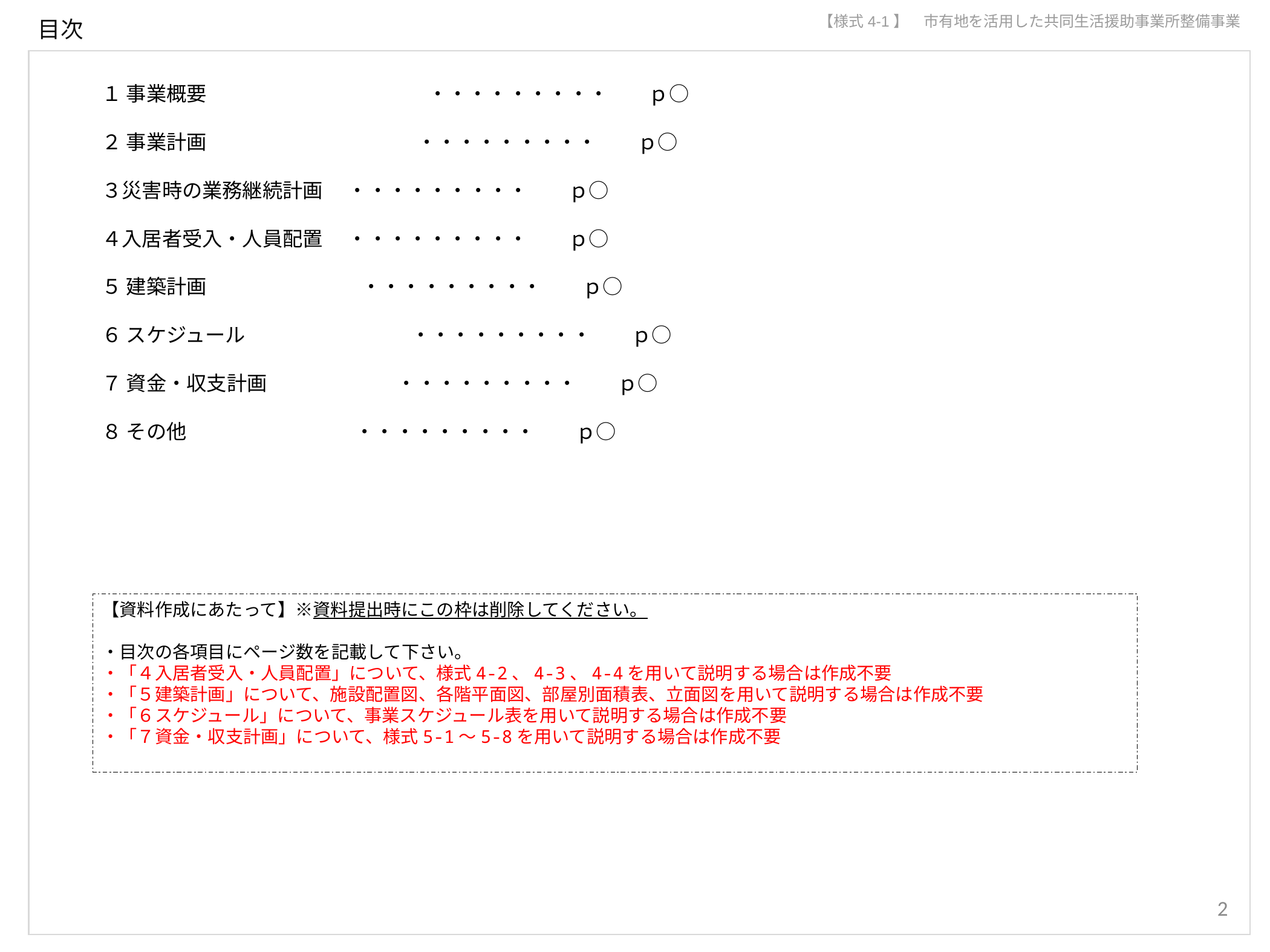

【様式4-1】　市有地を活用した共同生活援助事業所整備事業
目次

１ 事業概要　　　　　　　　　　　・・・・・・・・・　　ｐ○

２ 事業計画　　　　　　　　　  　・・・・・・・・・　　ｐ○

３災害時の業務継続計画　 ・・・・・・・・・　　ｐ○

４入居者受入・人員配置　 ・・・・・・・・・　　ｐ○

５ 建築計画　　　　　            ・・・・・・・・・　　ｐ○

６ スケジュール　　　　　　 　　・・・・・・・・・　　ｐ○

７ 資金・収支計画　　　　 　　 ・・・・・・・・・　　ｐ○

８ その他　　               　　　・・・・・・・・・　　ｐ○
【資料作成にあたって】※資料提出時にこの枠は削除してください。

・目次の各項目にページ数を記載して下さい。
・「４入居者受入・人員配置」について、様式4-2、4-3、4-4を用いて説明する場合は作成不要
・「５建築計画」について、施設配置図、各階平面図、部屋別面積表、立面図を用いて説明する場合は作成不要
・「６スケジュール」について、事業スケジュール表を用いて説明する場合は作成不要
・「７資金・収支計画」について、様式5-1～5-8を用いて説明する場合は作成不要

2